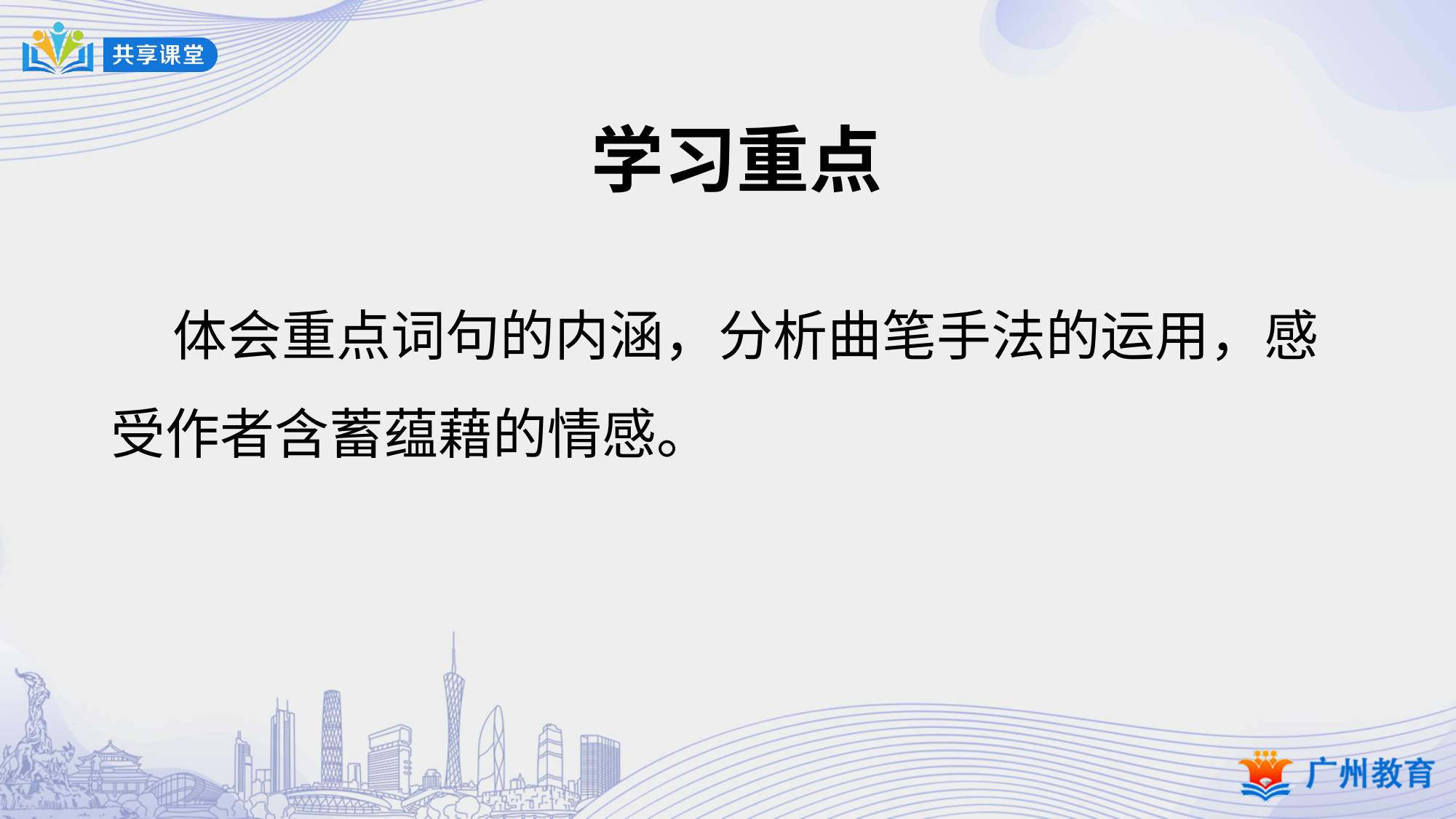

学习重点
    体会重点词句的内涵，分析曲笔手法的运用，感受作者含蓄蕴藉的情感。